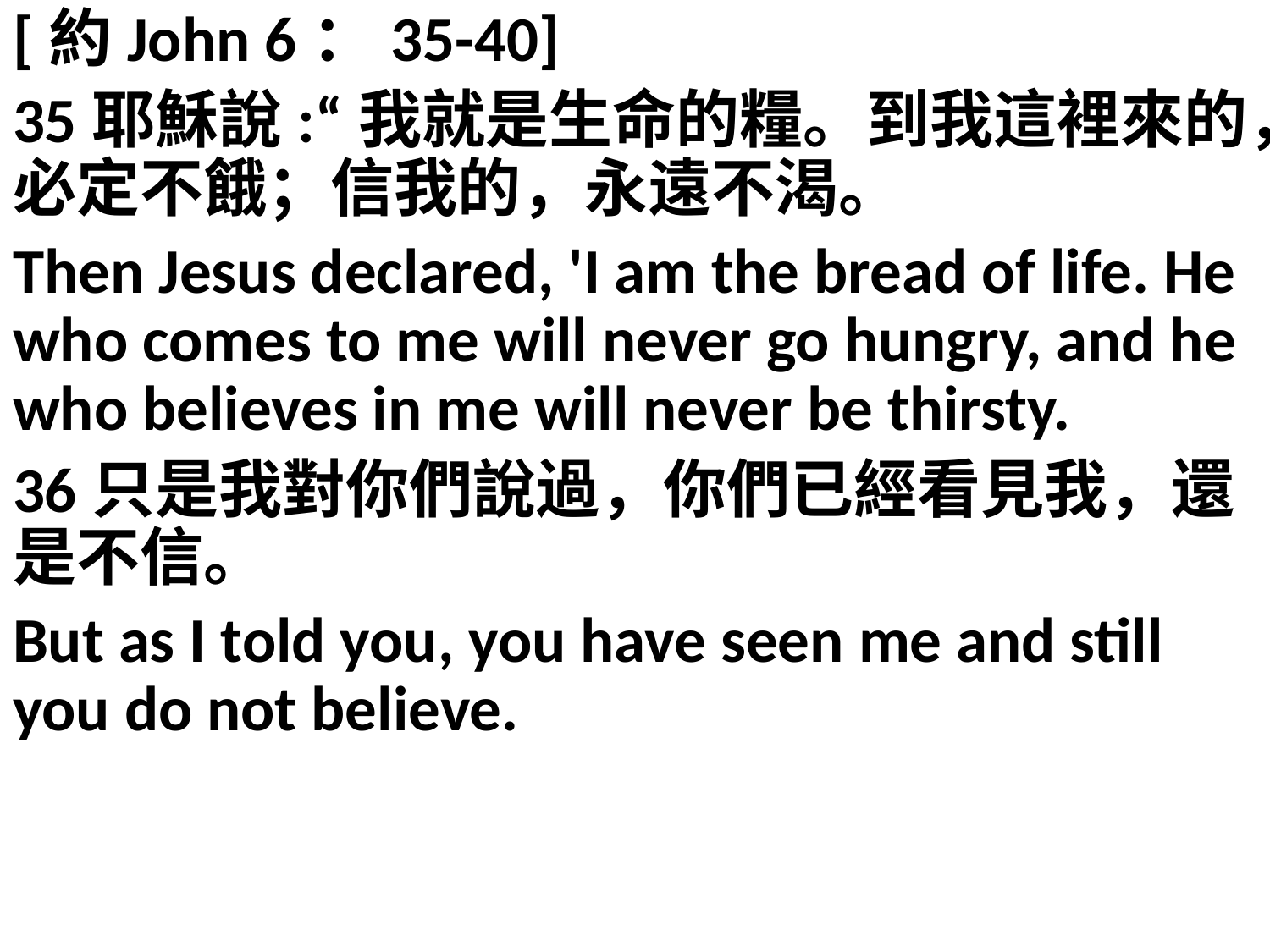

[約John 6：35-40]
35耶穌說:“我就是生命的糧。到我這裡來的，必定不餓；信我的，永遠不渴。
Then Jesus declared, 'I am the bread of life. He who comes to me will never go hungry, and he who believes in me will never be thirsty.
36只是我對你們說過，你們已經看見我，還是不信。
But as I told you, you have seen me and still you do not believe.